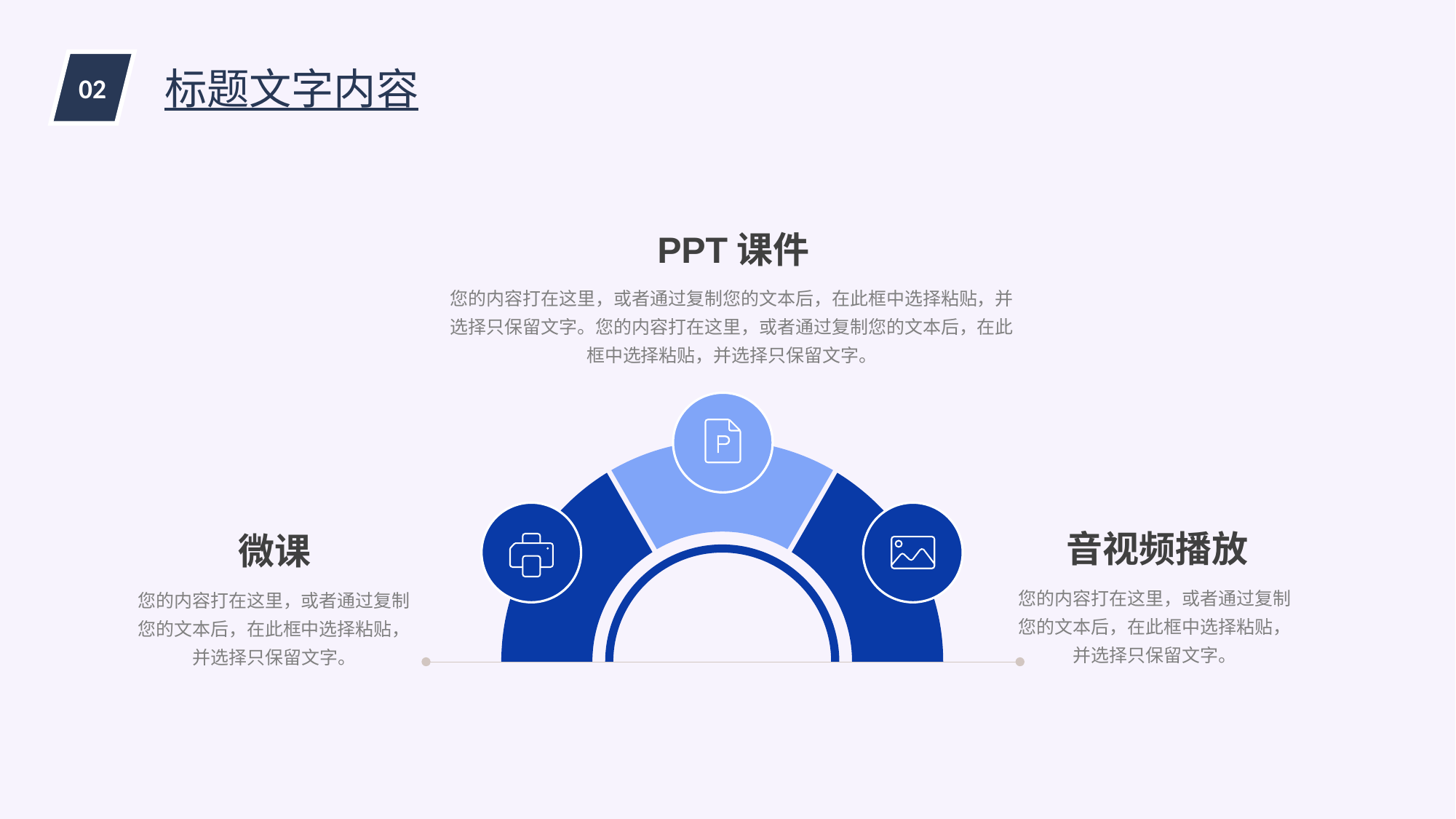

02
标题文字内容
PPT课件
您的内容打在这里，或者通过复制您的文本后，在此框中选择粘贴，并选择只保留文字。您的内容打在这里，或者通过复制您的文本后，在此框中选择粘贴，并选择只保留文字。

音视频播放
微课

您的内容打在这里，或者通过复制您的文本后，在此框中选择粘贴，并选择只保留文字。
您的内容打在这里，或者通过复制您的文本后，在此框中选择粘贴，并选择只保留文字。